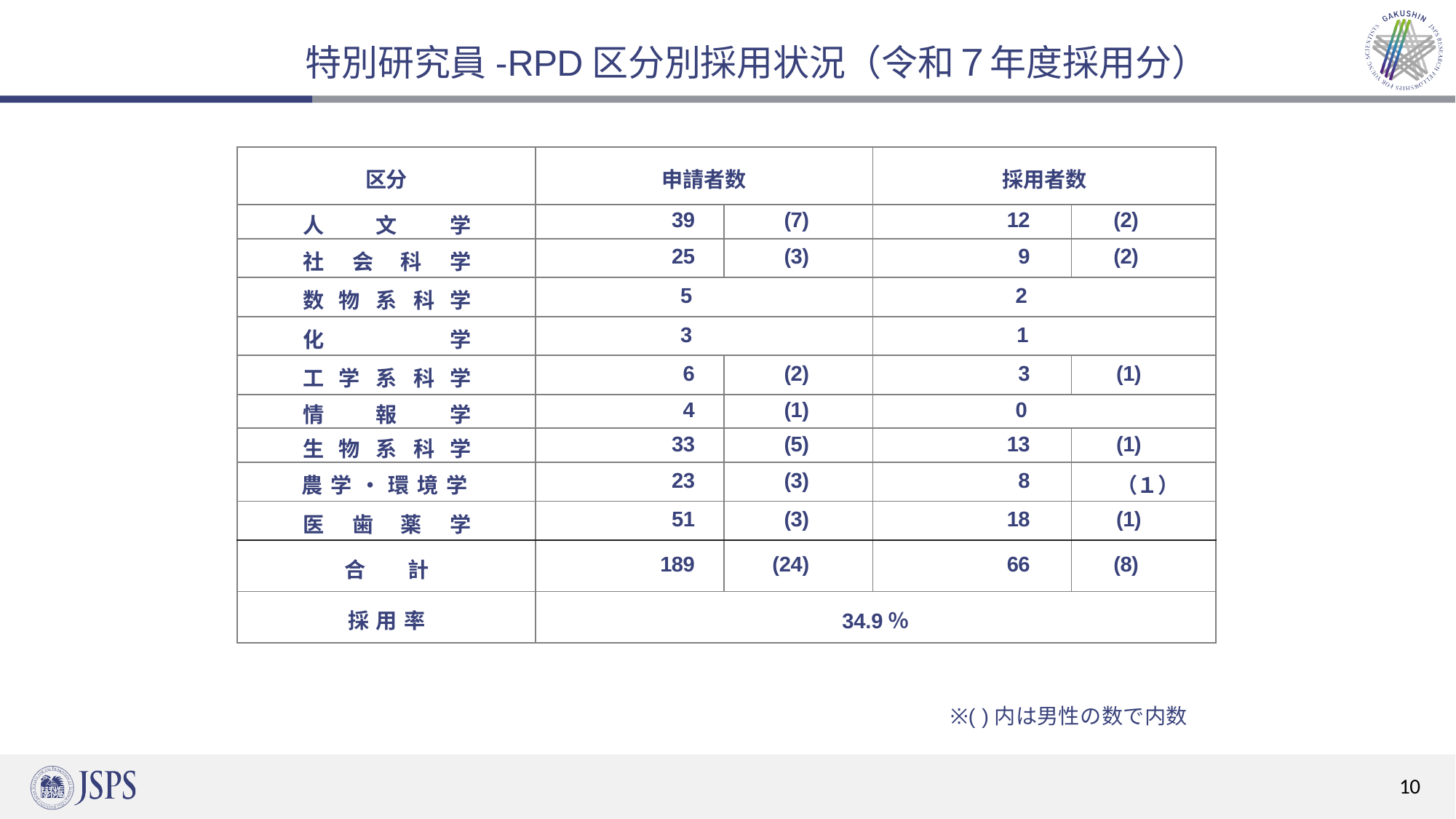

# 特別研究員-RPD区分別採用状況（令和７年度採用分）
| 区分 |  |  |  |  | 申請者数 |  | 採用者数 |  |
| --- | --- | --- | --- | --- | --- | --- | --- | --- |
| 人 |  | 文 |  | 学 | 39 | (7) | 12 | (2) |
| 社 | 会 |  | 科 | 学 | 25 | (3) | 9 | (2) |
| 数 | 物 | 系 | 科 | 学 | 5 |  | 2 |  |
| 化 |  |  |  | 学 | 3 |  | 1 |  |
| 工 | 学 | 系 | 科 | 学 | 6 | (2) | 3 | (1) |
| 情 |  | 報 |  | 学 | 4 | (1) | 0 |  |
| 生 | 物 | 系 | 科 | 学 | 33 | (5) | 13 | (1) |
| 農 学 • 環 境 学 |  |  |  |  | 23 | (3) | 8 | （１） |
| 医 | 歯 |  | 薬 | 学 | 51 | (3) | 18 | (1) |
| 合 計 |  |  |  |  | 189 | (24) | 66 | (8) |
| 採 用 率 |  |  |  |  | 34.9％ |  |  |  |
※( )内は男性の数で内数
10